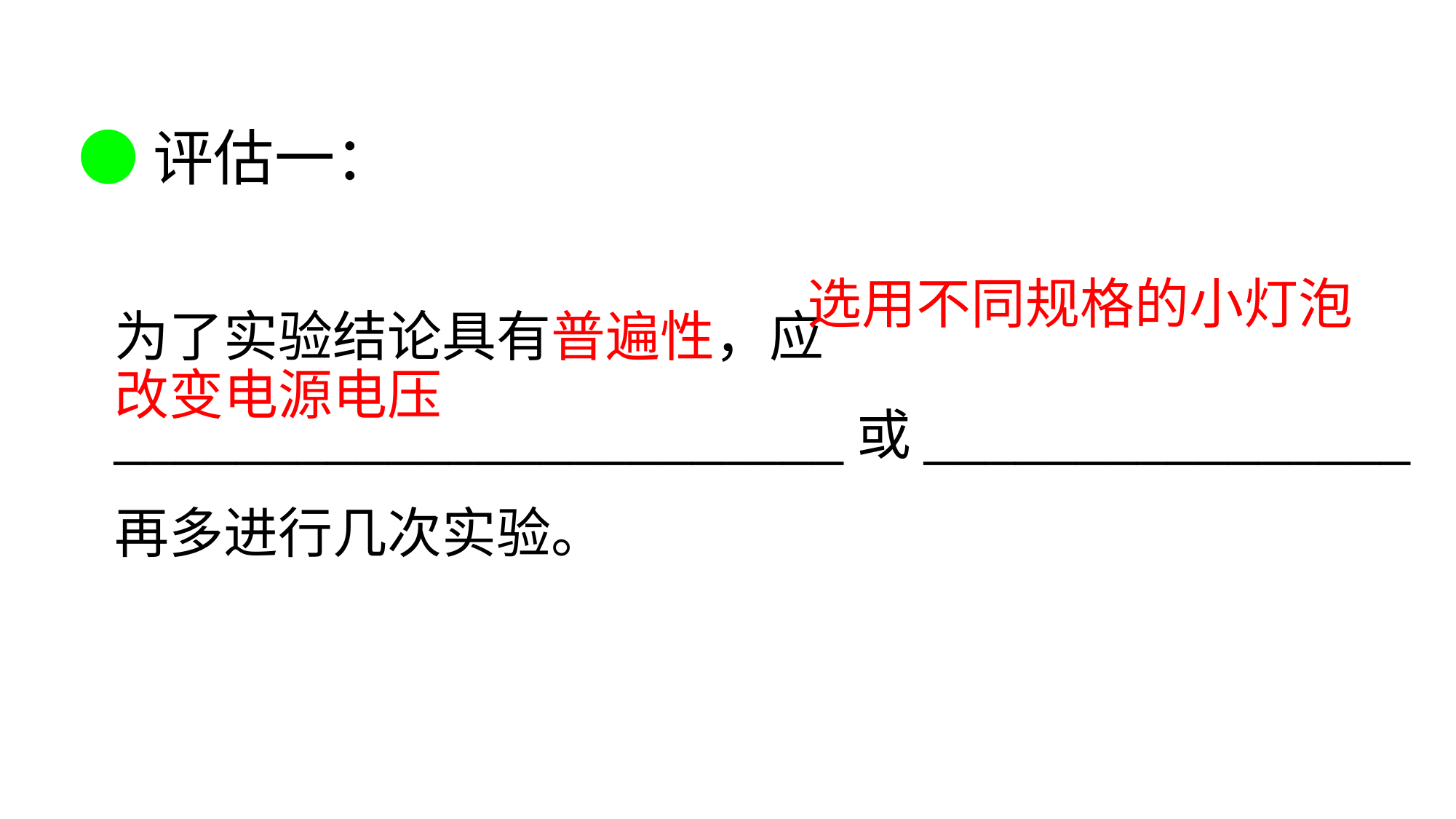

●评估一：
为了实验结论具有普遍性，应________________________或________________再多进行几次实验。
选用不同规格的小灯泡
改变电源电压